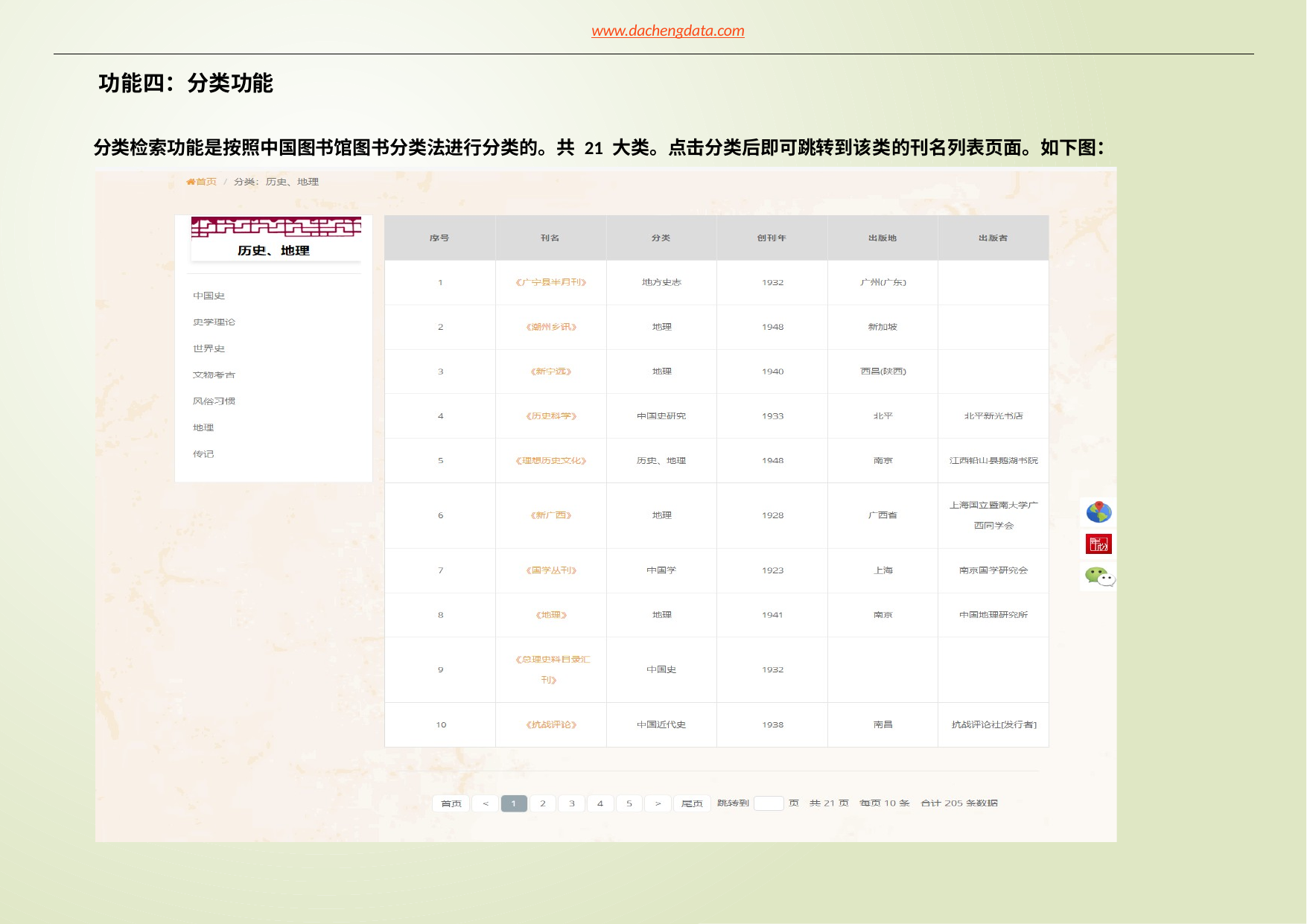

www.dachengdata.com

功能四：分类功能

分类检索功能是按照中国图书馆图书分类法进行分类的。共 21 大类。点击分类后即可跳转到该类的刊名列表页面。如下图：